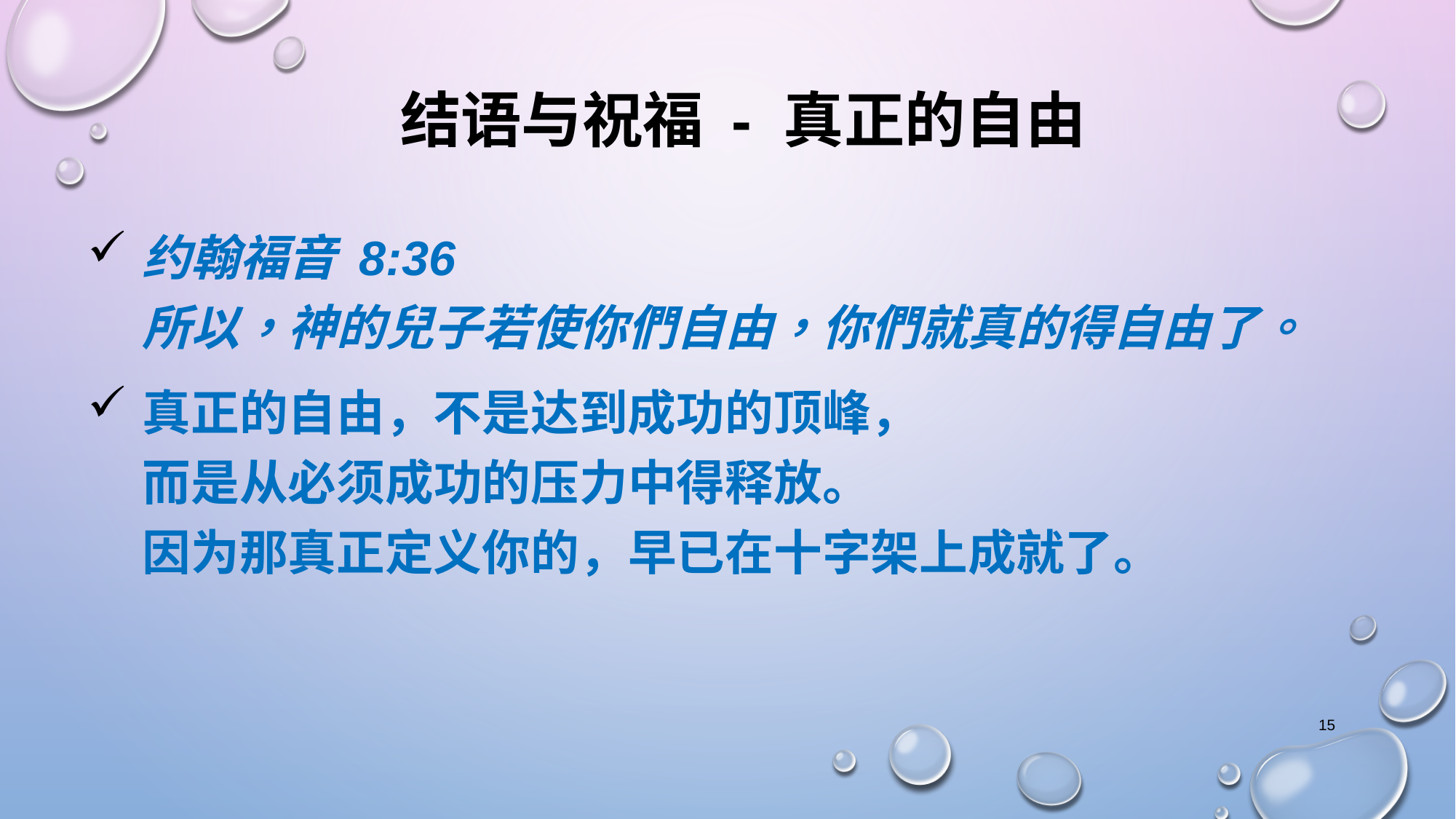

# 结语与祝福 - 真正的自由
约翰福音 8:36
所以，神的兒子若使你們自由，你們就真的得自由了。
真正的自由，不是达到成功的顶峰，
而是从必须成功的压力中得释放。
因为那真正定义你的，早已在十字架上成就了。
15